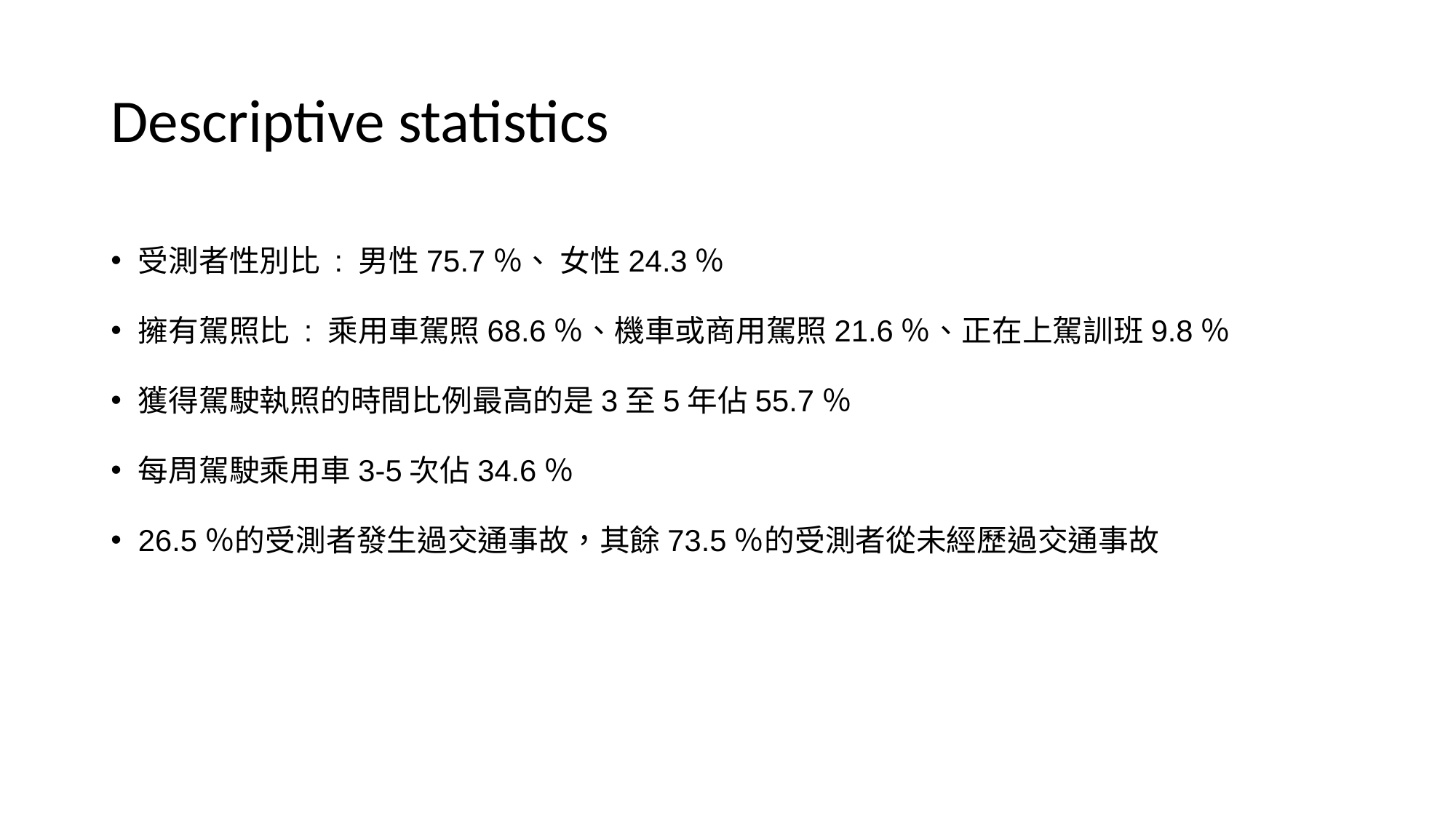

# Descriptive statistics
受測者性別比 : 男性75.7％、 女性24.3％
擁有駕照比 : 乘用車駕照68.6％、機車或商用駕照21.6％、正在上駕訓班9.8％
獲得駕駛執照的時間比例最高的是3至5年佔55.7％
每周駕駛乘用車3-5次佔34.6％
26.5％的受測者發生過交通事故，其餘73.5％的受測者從未經歷過交通事故